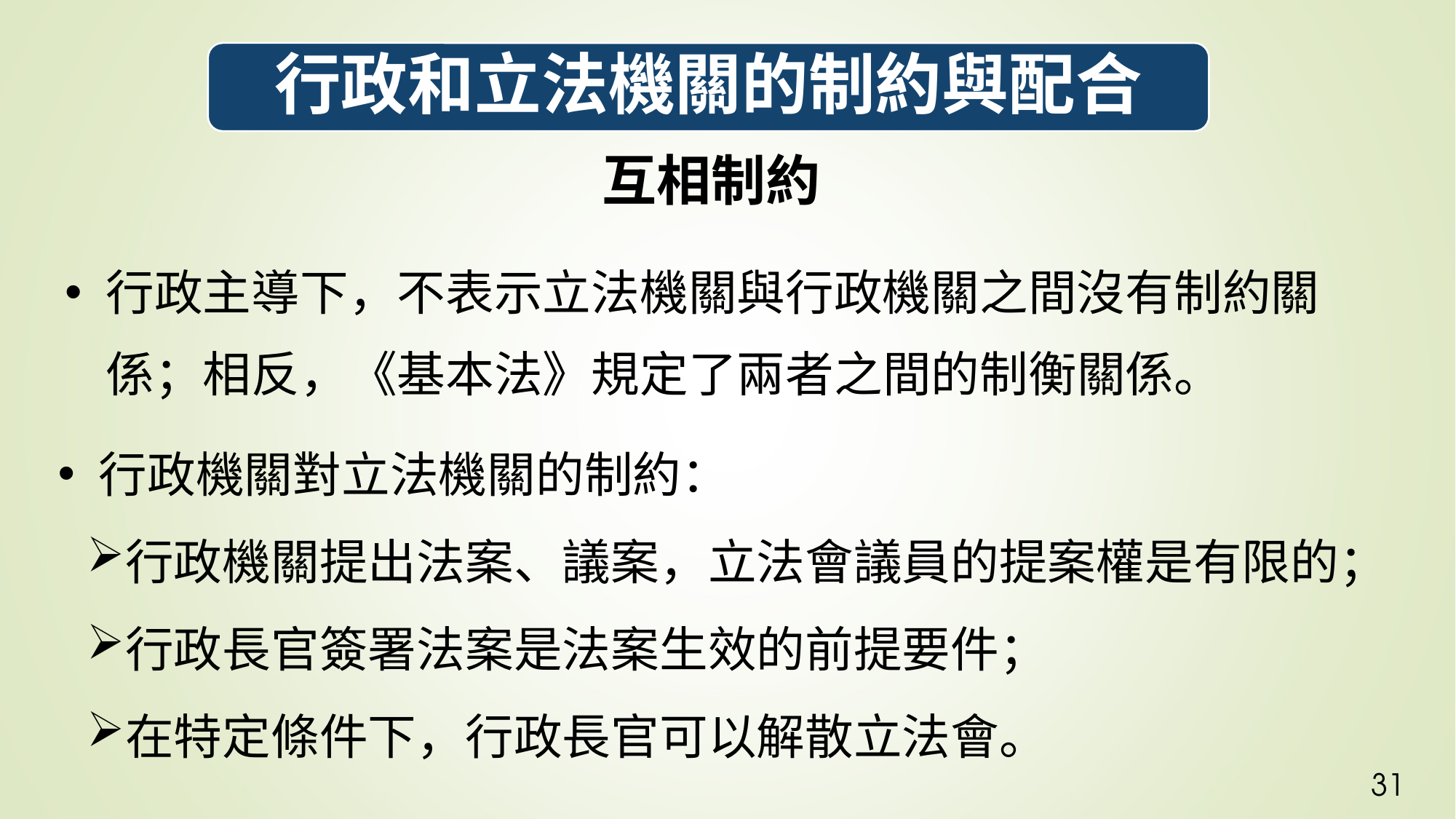

行政和立法機關的制約與配合
互相制約
行政主導下，不表示立法機關與行政機關之間沒有制約關係；相反，《基本法》規定了兩者之間的制衡關係。
行政機關對立法機關的制約：
行政機關提出法案、議案，立法會議員的提案權是有限的；
行政長官簽署法案是法案生效的前提要件；
在特定條件下，行政長官可以解散立法會。
31